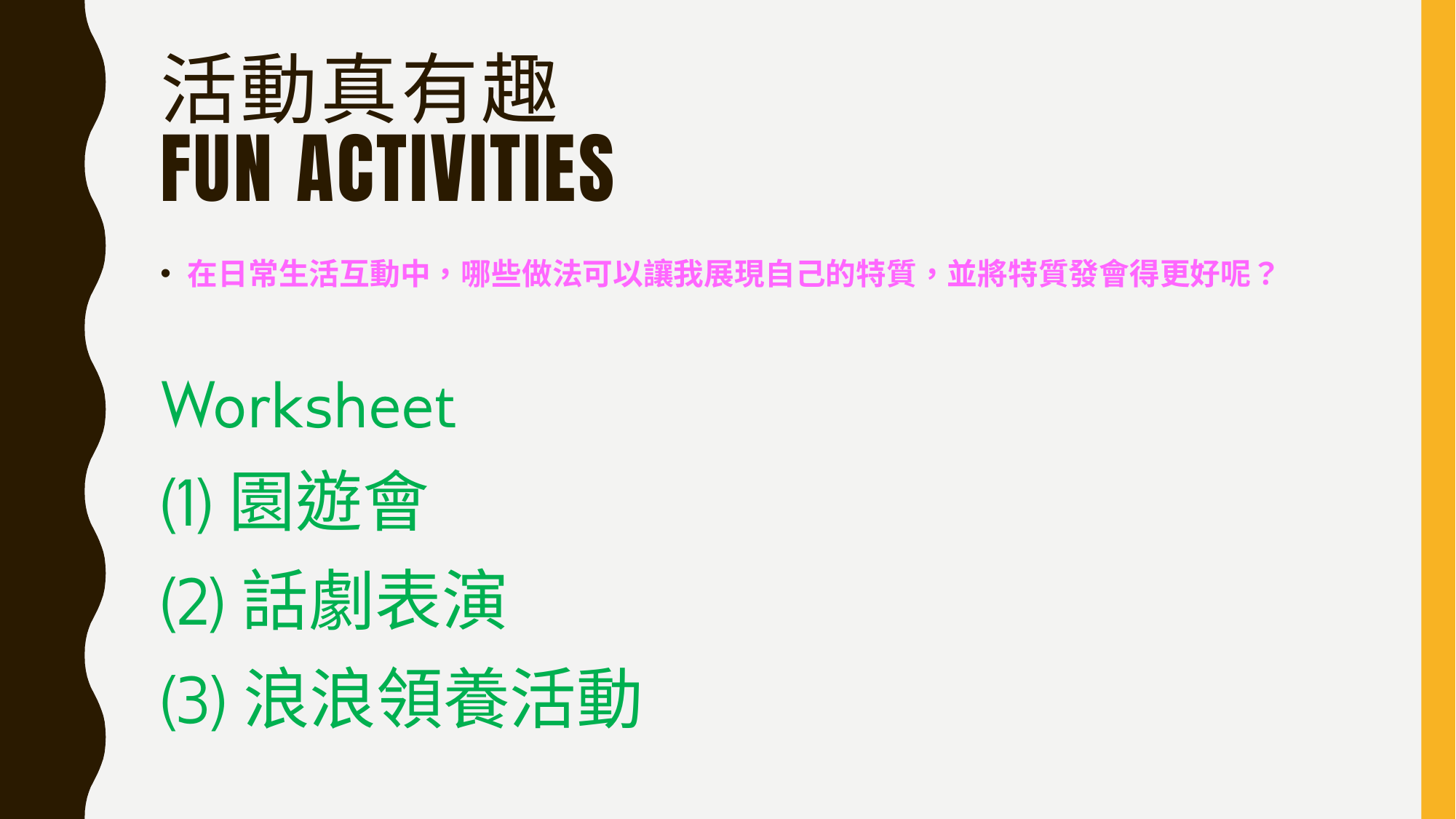

# 活動真有趣 Fun activities
在日常生活互動中，哪些做法可以讓我展現自己的特質，並將特質發會得更好呢？

Worksheet
(1)園遊會
(2)話劇表演
(3)浪浪領養活動